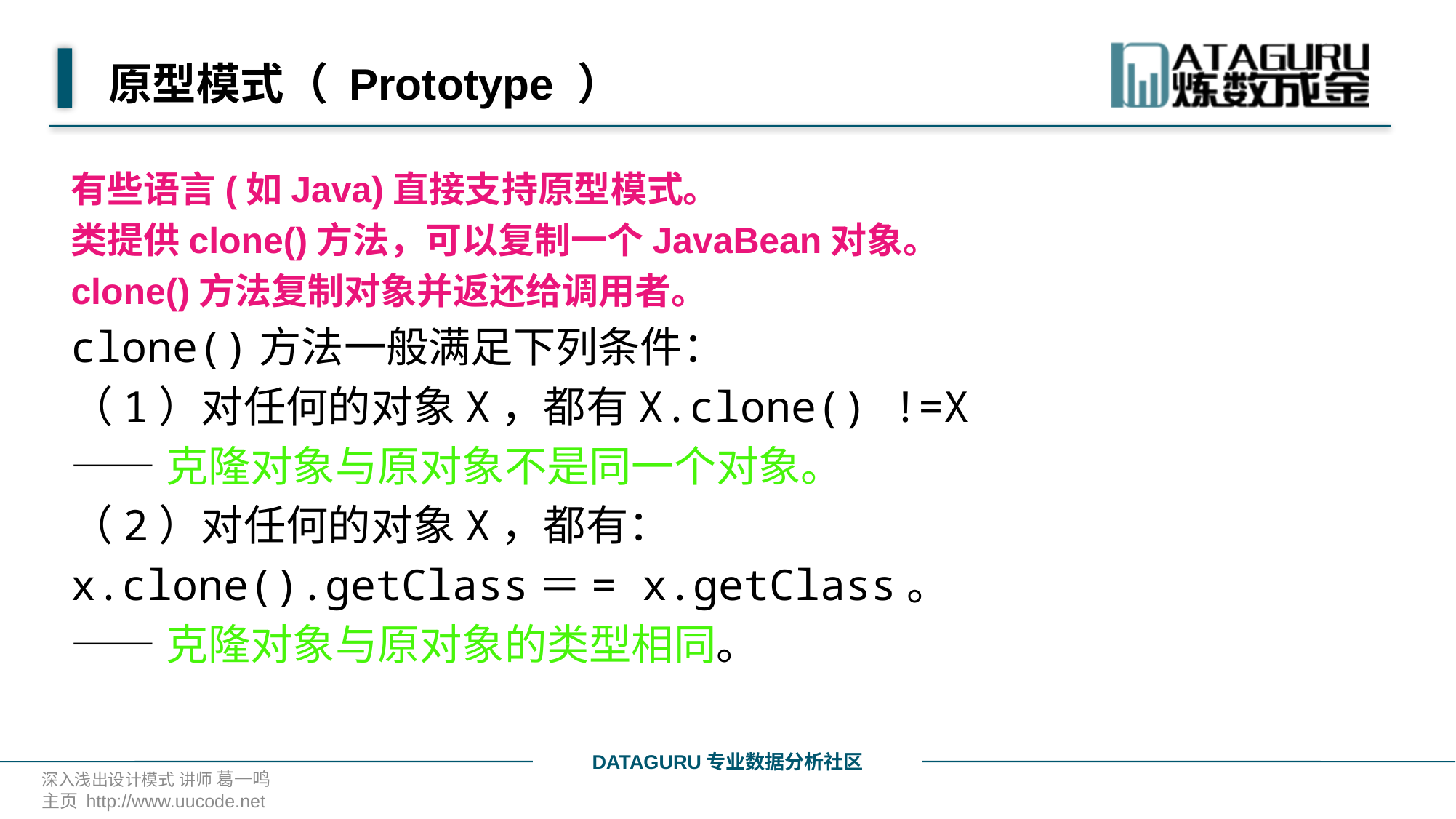

# 原型模式（ Prototype ）
有些语言(如Java)直接支持原型模式。
类提供clone()方法，可以复制一个JavaBean对象。
clone()方法复制对象并返还给调用者。
clone()方法一般满足下列条件：
（1）对任何的对象X，都有X.clone() !=X
——克隆对象与原对象不是同一个对象。
（2）对任何的对象X，都有：
x.clone().getClass＝= x.getClass。
——克隆对象与原对象的类型相同。